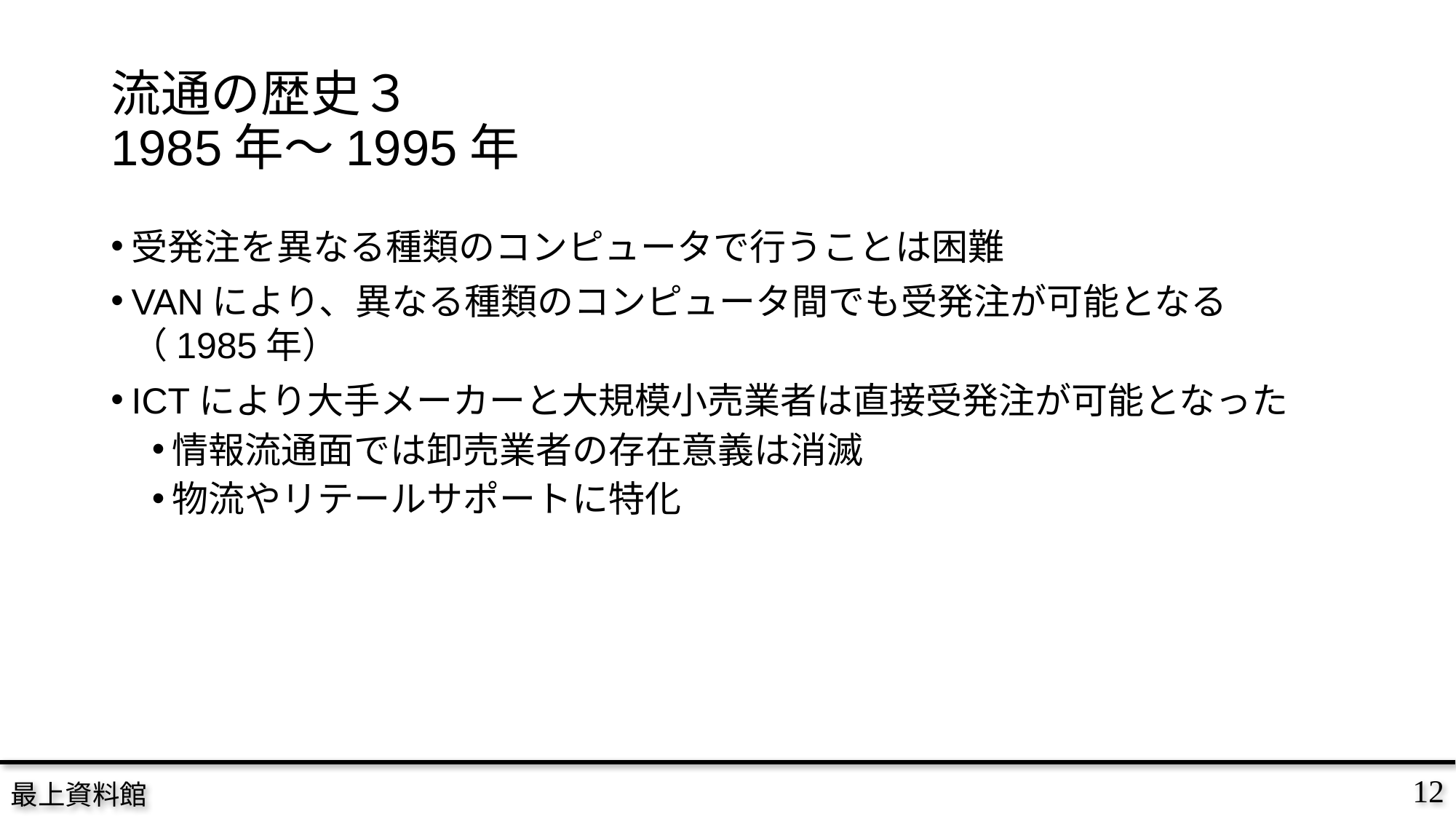

# 流通の歴史３ 1985年～1995年
受発注を異なる種類のコンピュータで行うことは困難
VANにより、異なる種類のコンピュータ間でも受発注が可能となる（1985年）
ICTにより大手メーカーと大規模小売業者は直接受発注が可能となった
情報流通面では卸売業者の存在意義は消滅
物流やリテールサポートに特化